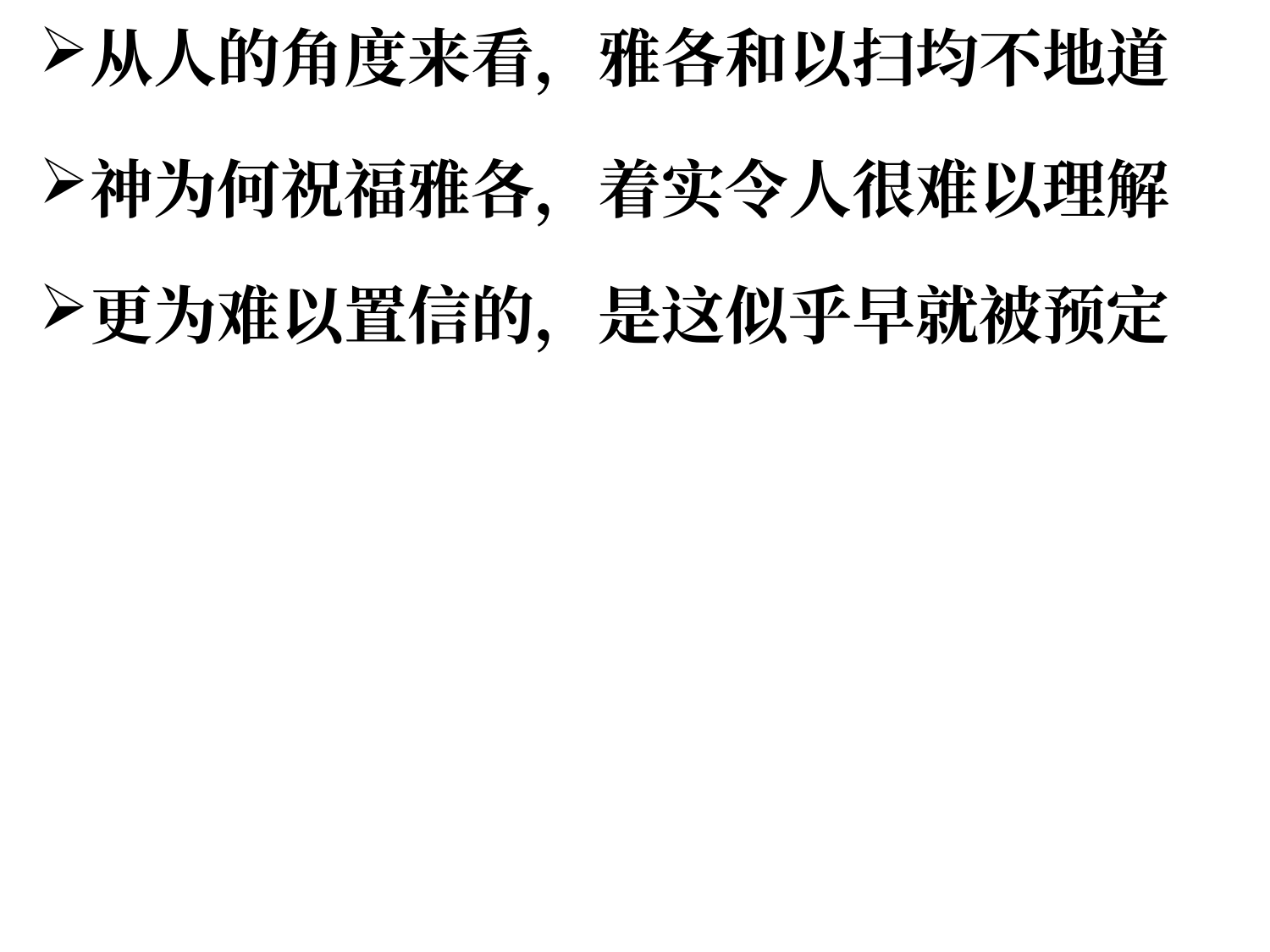

从人的角度来看，雅各和以扫均不地道

神为何祝福雅各，着实令人很难以理解

更为难以置信的，是这似乎早就被预定